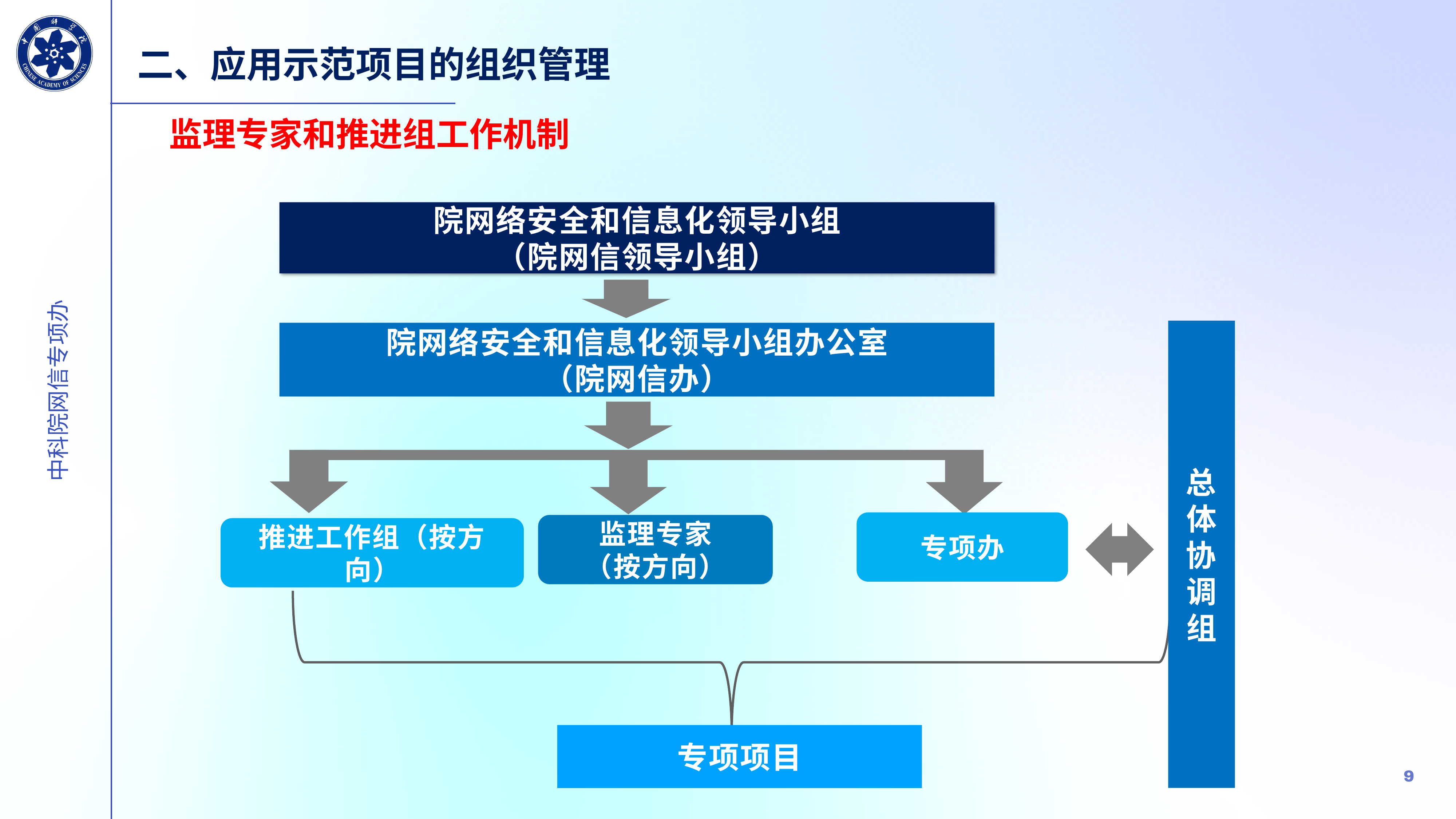

二、应用示范项目的组织管理

监理专家和推进组工作机制
院网络安全和信息化领导小组
（院网信领导小组）

总体
协调
组
院网络安全和信息化领导小组办公室
（院网信办）

专项办
监理专家
（按方向）
推进工作组（按方向）

专项项目